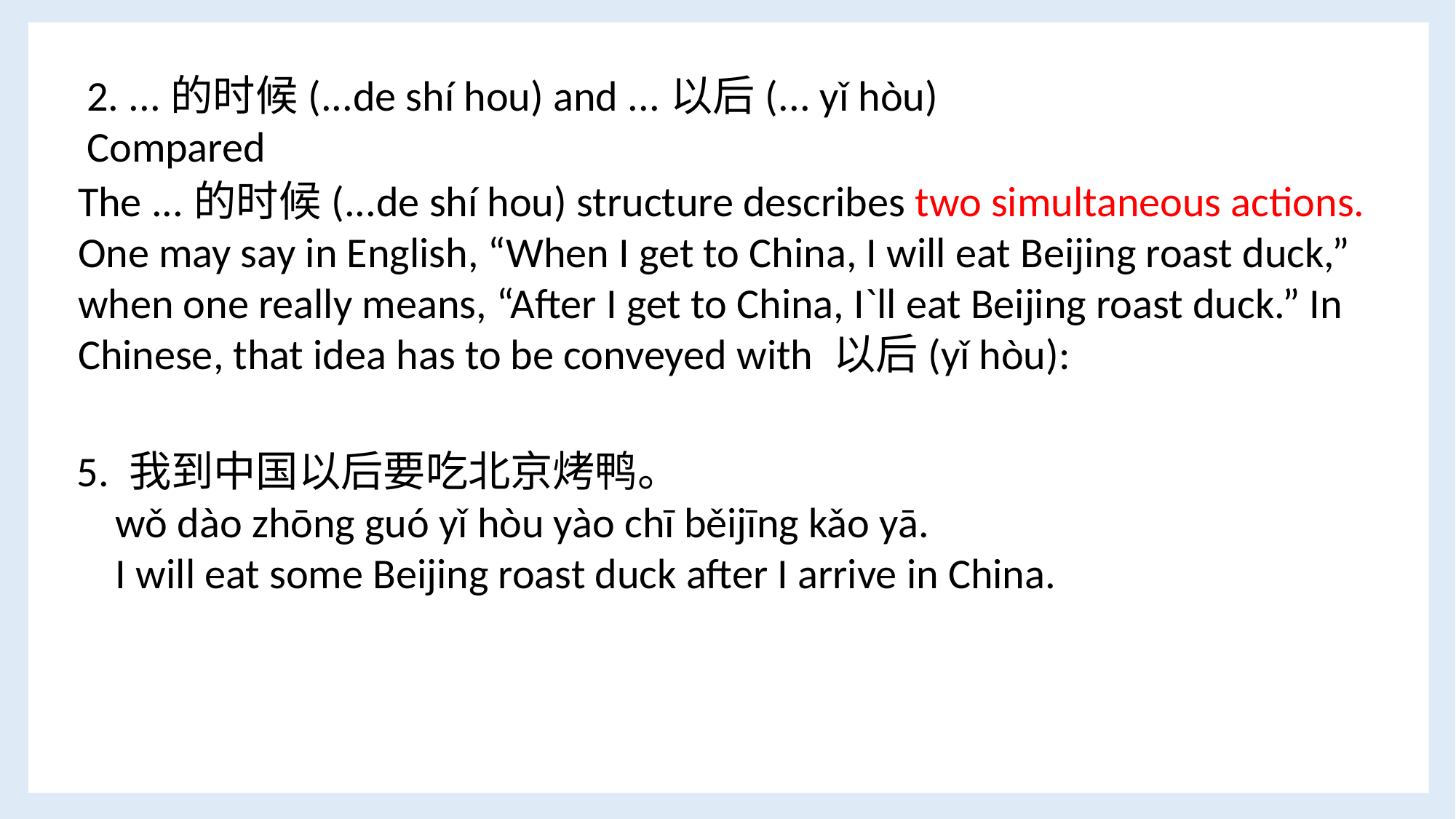

2. ...的时候(...de shí hou) and ...以后(... yǐ hòu) Compared
The ...的时候(...de shí hou) structure describes two simultaneous actions. One may say in English, “When I get to China, I will eat Beijing roast duck,” when one really means, “After I get to China, I`ll eat Beijing roast duck.” In Chinese, that idea has to be conveyed with 以后(yǐ hòu):
5. 我到中国以后要吃北京烤鸭。
    wǒ dào zhōng guó yǐ hòu yào chī běijīng kǎo yā.
    I will eat some Beijing roast duck after I arrive in China.